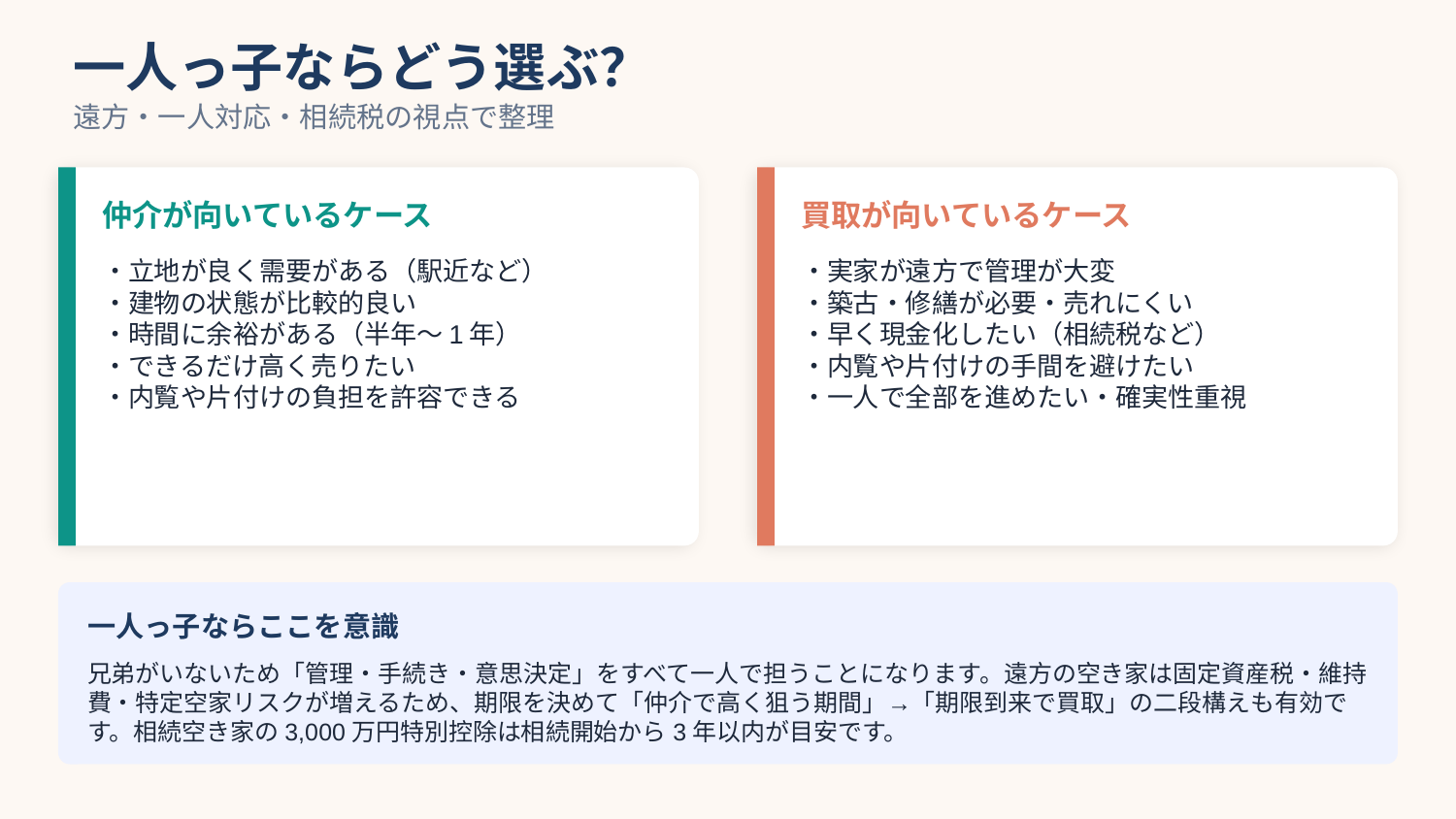

一人っ子ならどう選ぶ？
遠方・一人対応・相続税の視点で整理

仲介が向いているケース
買取が向いているケース
・立地が良く需要がある（駅近など）
・建物の状態が比較的良い
・時間に余裕がある（半年〜1年）
・できるだけ高く売りたい
・内覧や片付けの負担を許容できる
・実家が遠方で管理が大変
・築古・修繕が必要・売れにくい
・早く現金化したい（相続税など）
・内覧や片付けの手間を避けたい
・一人で全部を進めたい・確実性重視

一人っ子ならここを意識
兄弟がいないため「管理・手続き・意思決定」をすべて一人で担うことになります。遠方の空き家は固定資産税・維持費・特定空家リスクが増えるため、期限を決めて「仲介で高く狙う期間」→「期限到来で買取」の二段構えも有効です。相続空き家の3,000万円特別控除は相続開始から3年以内が目安です。